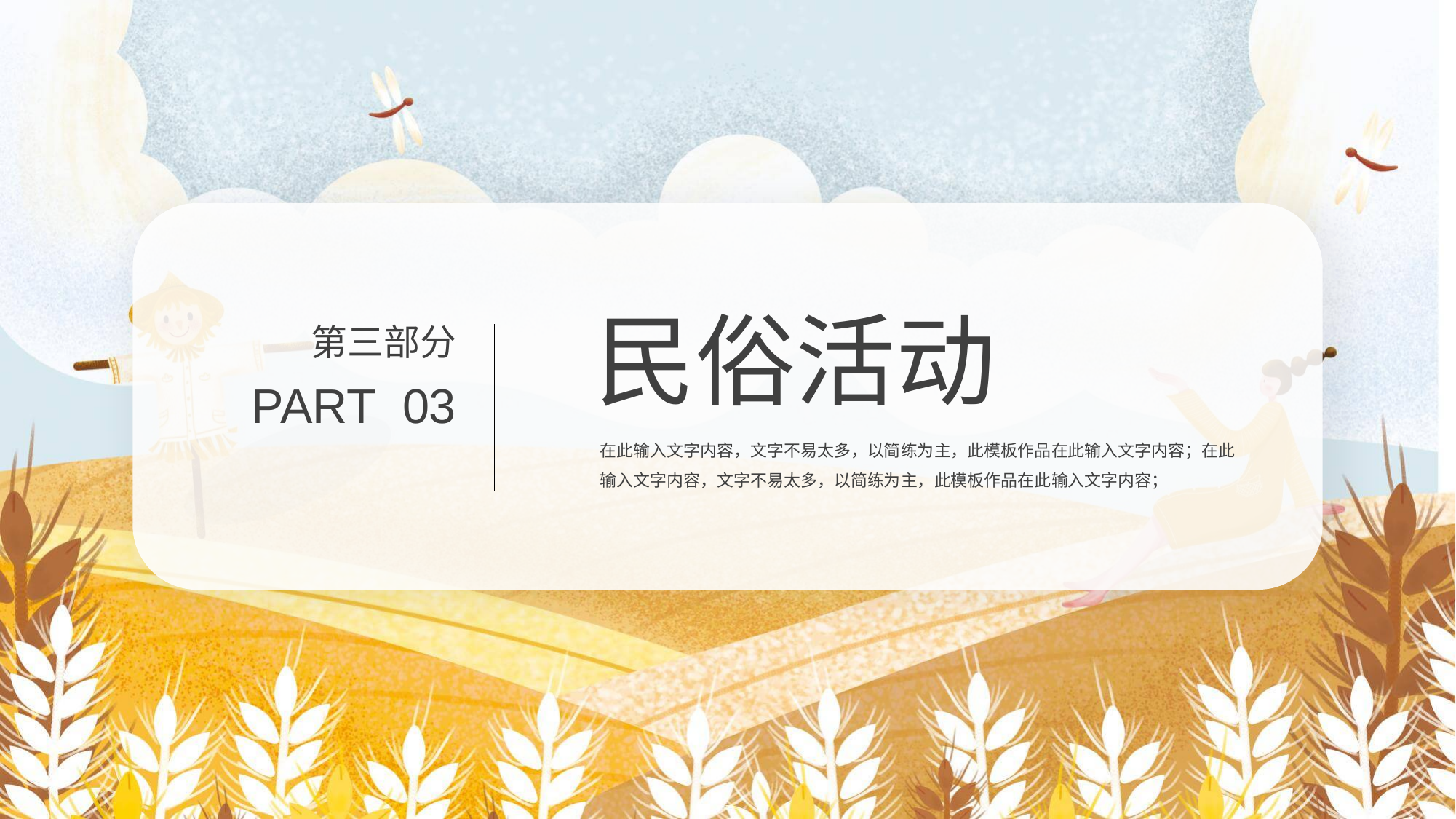

民俗活动
第三部分
PART  03
在此输入文字内容，文字不易太多，以简练为主，此模板作品在此输入文字内容；在此输入文字内容，文字不易太多，以简练为主，此模板作品在此输入文字内容；